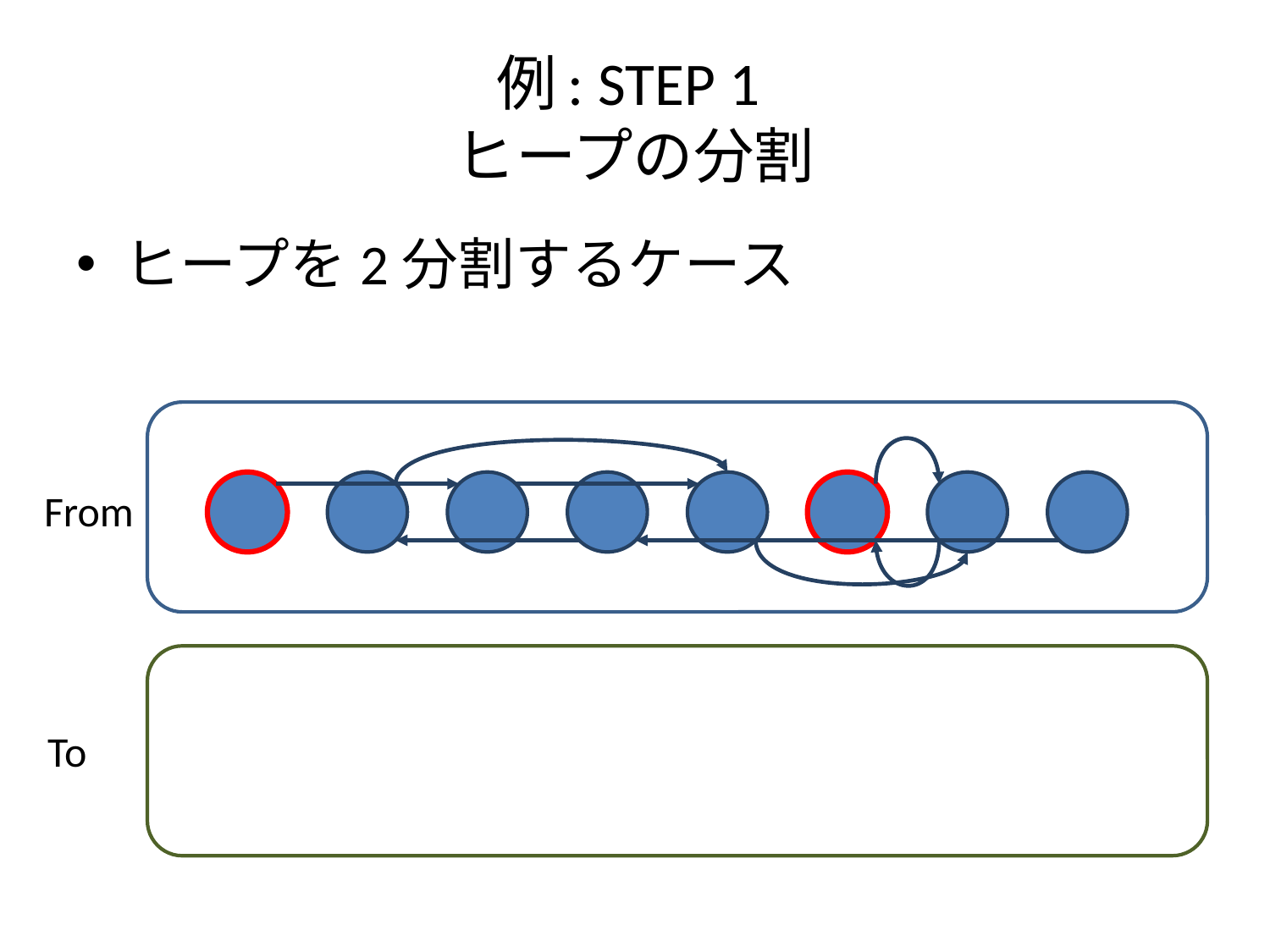

# 例: STEP 1 ヒープの分割
ヒープを2分割するケース

From

To